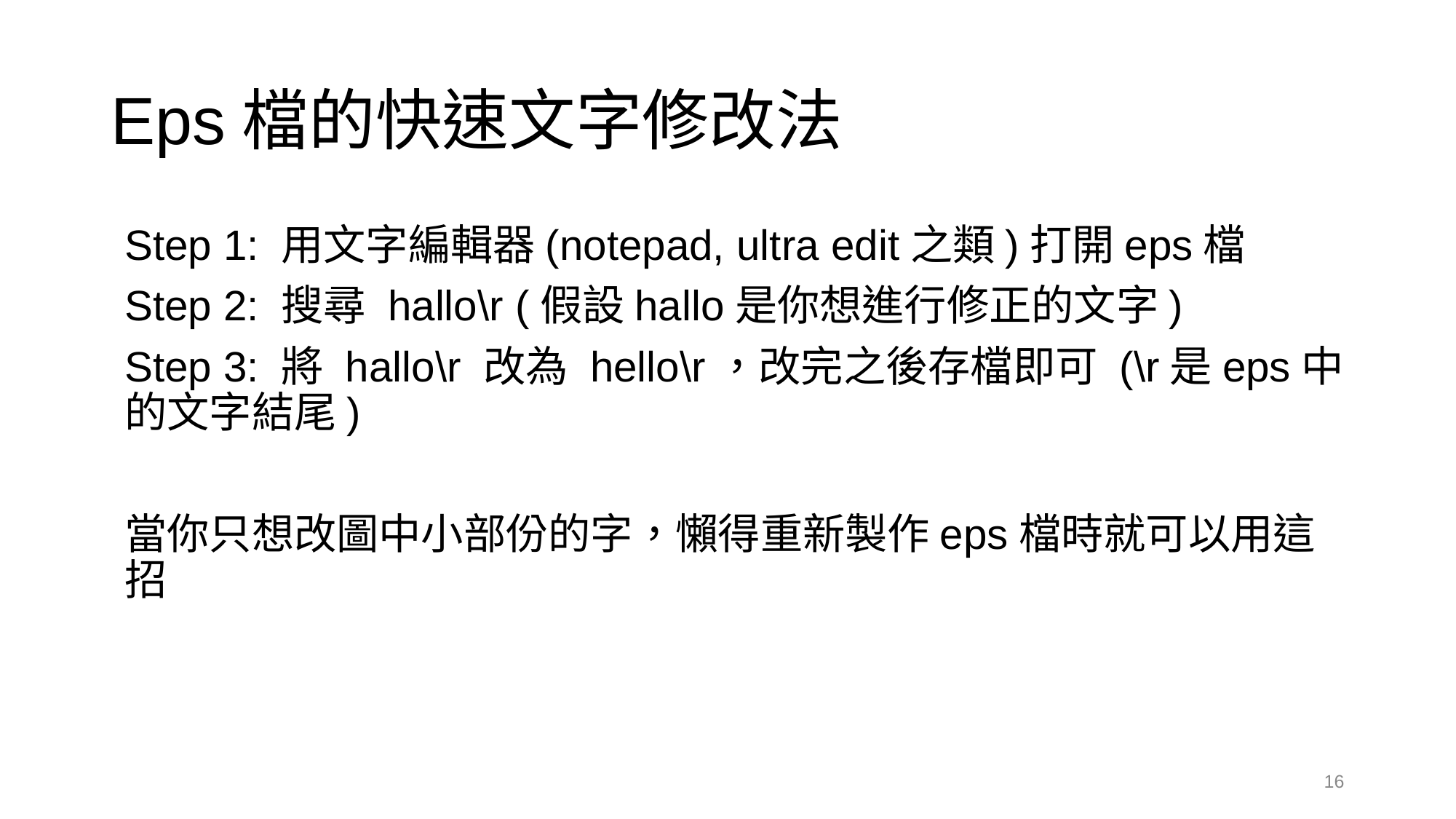

# Eps檔的快速文字修改法
Step 1: 用文字編輯器(notepad, ultra edit之類)打開eps檔
Step 2: 搜尋 hallo\r (假設hallo是你想進行修正的文字)
Step 3: 將 hallo\r 改為 hello\r，改完之後存檔即可 (\r是eps中的文字結尾)

當你只想改圖中小部份的字，懶得重新製作eps檔時就可以用這招
16